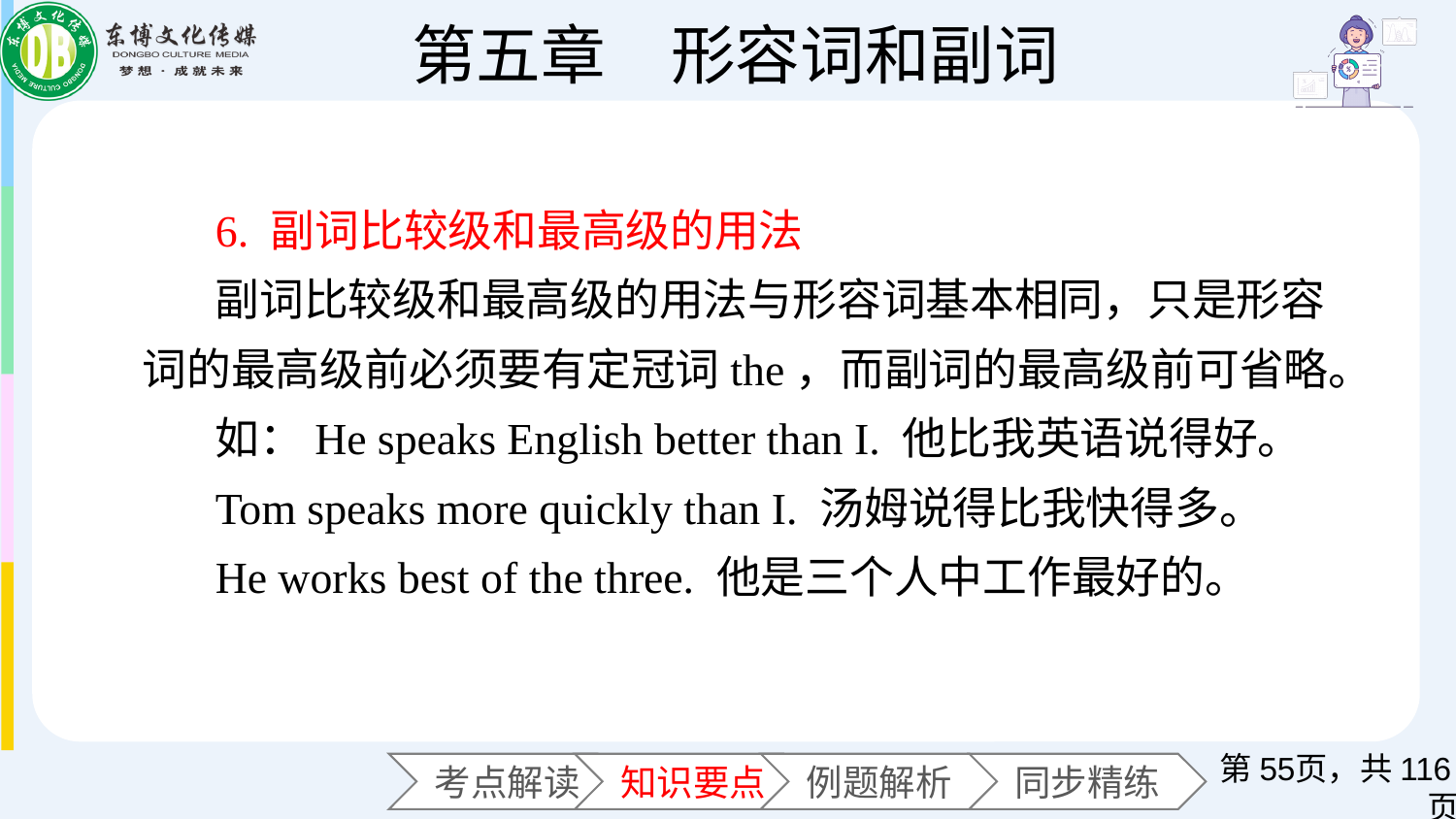

6. 副词比较级和最高级的用法
副词比较级和最高级的用法与形容词基本相同，只是形容词的最高级前必须要有定冠词the，而副词的最高级前可省略。
如：He speaks English better than I. 他比我英语说得好。
Tom speaks more quickly than I. 汤姆说得比我快得多。
He works best of the three. 他是三个人中工作最好的。
第55页，共116页